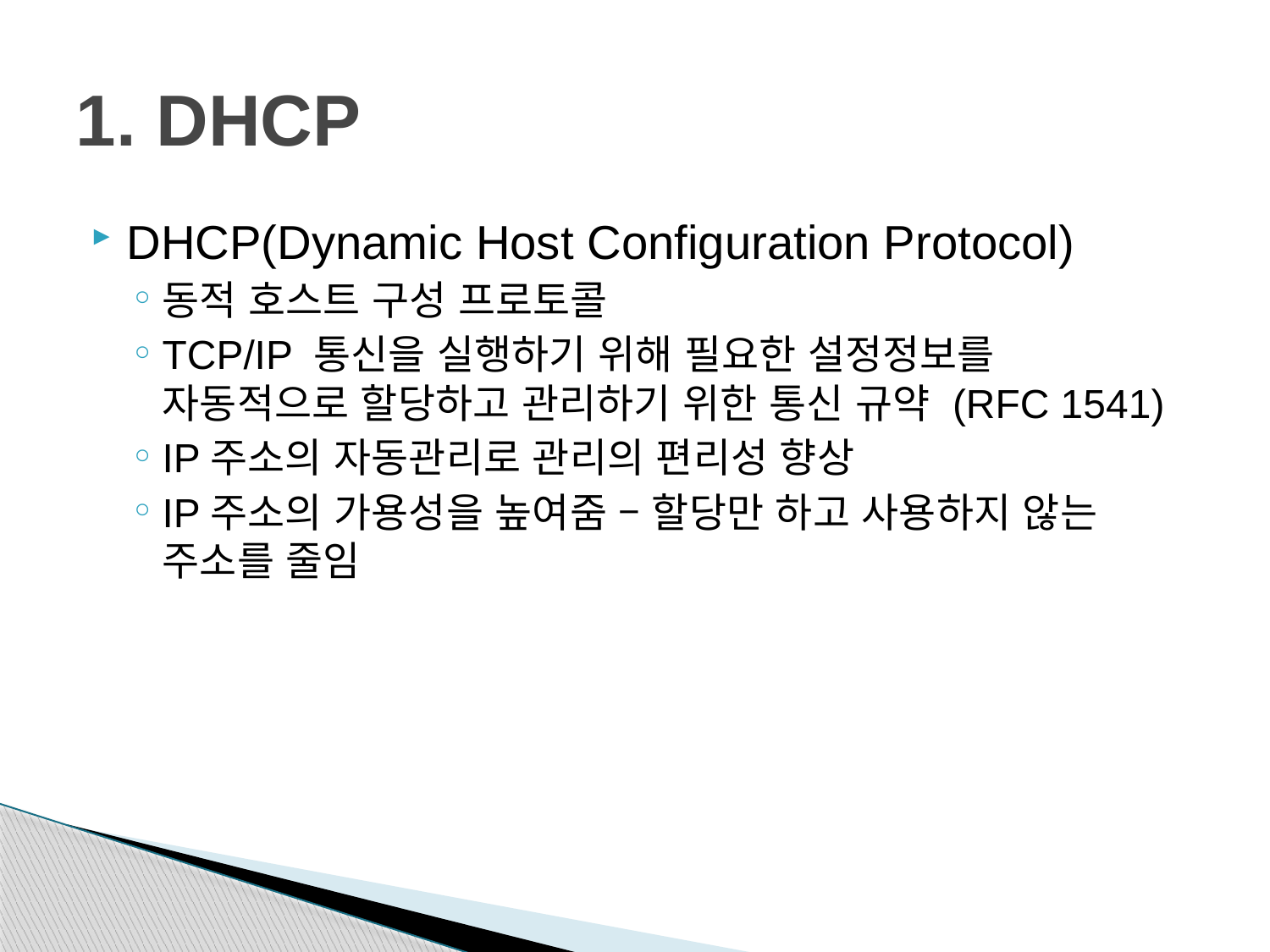

# 1. DHCP
DHCP(Dynamic Host Configuration Protocol)
동적 호스트 구성 프로토콜
TCP/IP 통신을 실행하기 위해 필요한 설정정보를 자동적으로 할당하고 관리하기 위한 통신 규약 (RFC 1541)
IP주소의 자동관리로 관리의 편리성 향상
IP주소의 가용성을 높여줌 – 할당만 하고 사용하지 않는 주소를 줄임